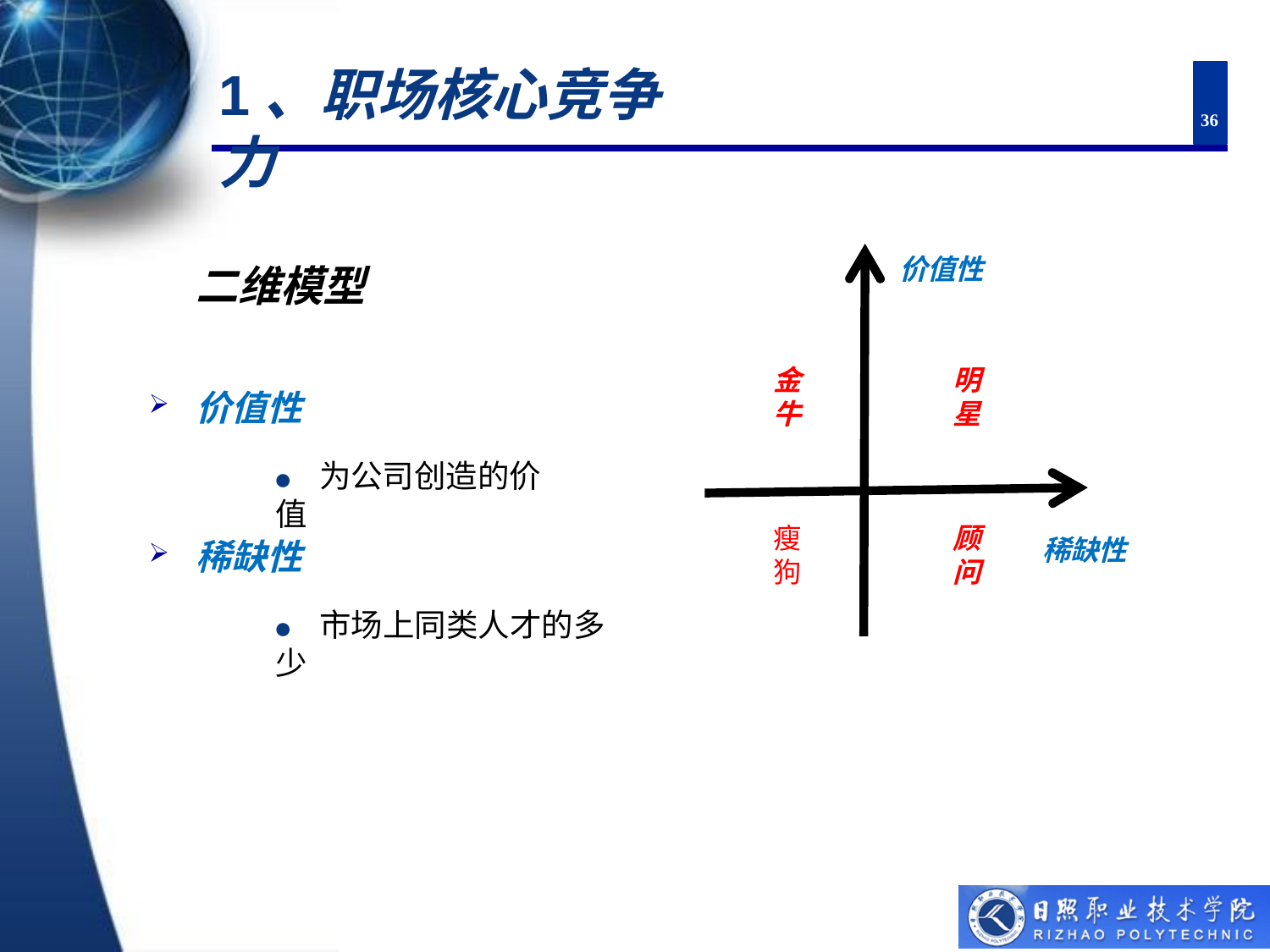

# 1、职场核心竞争力
36

价值性
二维模型

金 牛
明 星
价值性
⚫ 为公司创造的价值

瘦 狗
顾 问
稀缺性
稀缺性
⚫ 市场上同类人才的多少